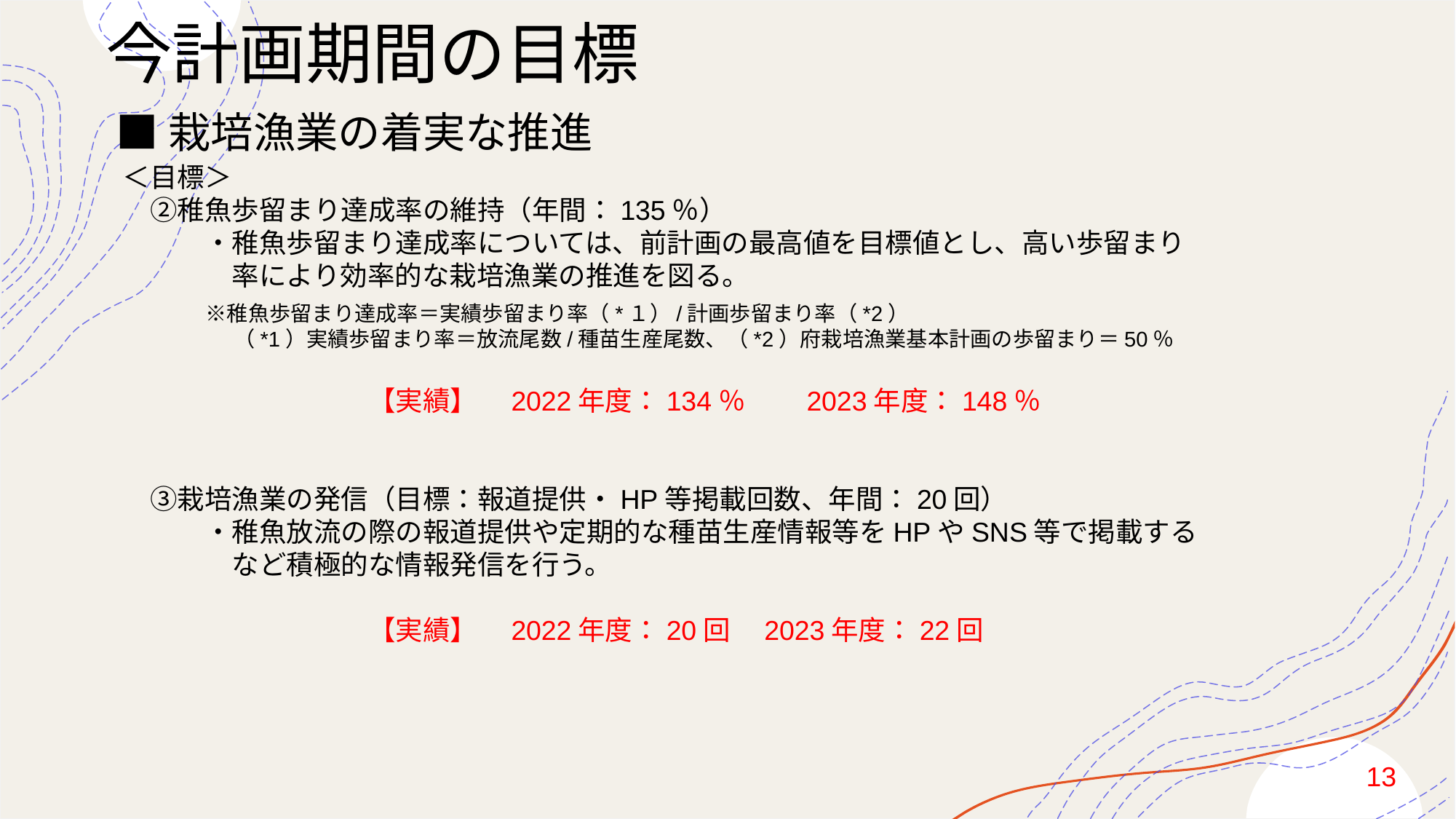

# 今計画期間の目標
■栽培漁業の着実な推進
＜目標＞
　②稚魚歩留まり達成率の維持（年間：135％）
　　　・稚魚歩留まり達成率については、前計画の最高値を目標値とし、高い歩留まり
　　　　率により効率的な栽培漁業の推進を図る。
 　　　  ※稚魚歩留まり達成率＝実績歩留まり率（*１）/計画歩留まり率（*2）
　　　　　 （*1）実績歩留まり率＝放流尾数/種苗生産尾数、（*2）府栽培漁業基本計画の歩留まり＝50％

　　　　　　　　　【実績】　2022年度：134％　　2023年度：148％

　③栽培漁業の発信（目標：報道提供・HP等掲載回数、年間：20回）
　　　・稚魚放流の際の報道提供や定期的な種苗生産情報等をHPやSNS等で掲載する
　　　　など積極的な情報発信を行う。

　　　　　　　　　【実績】　2022年度：20回　2023年度：22回

13